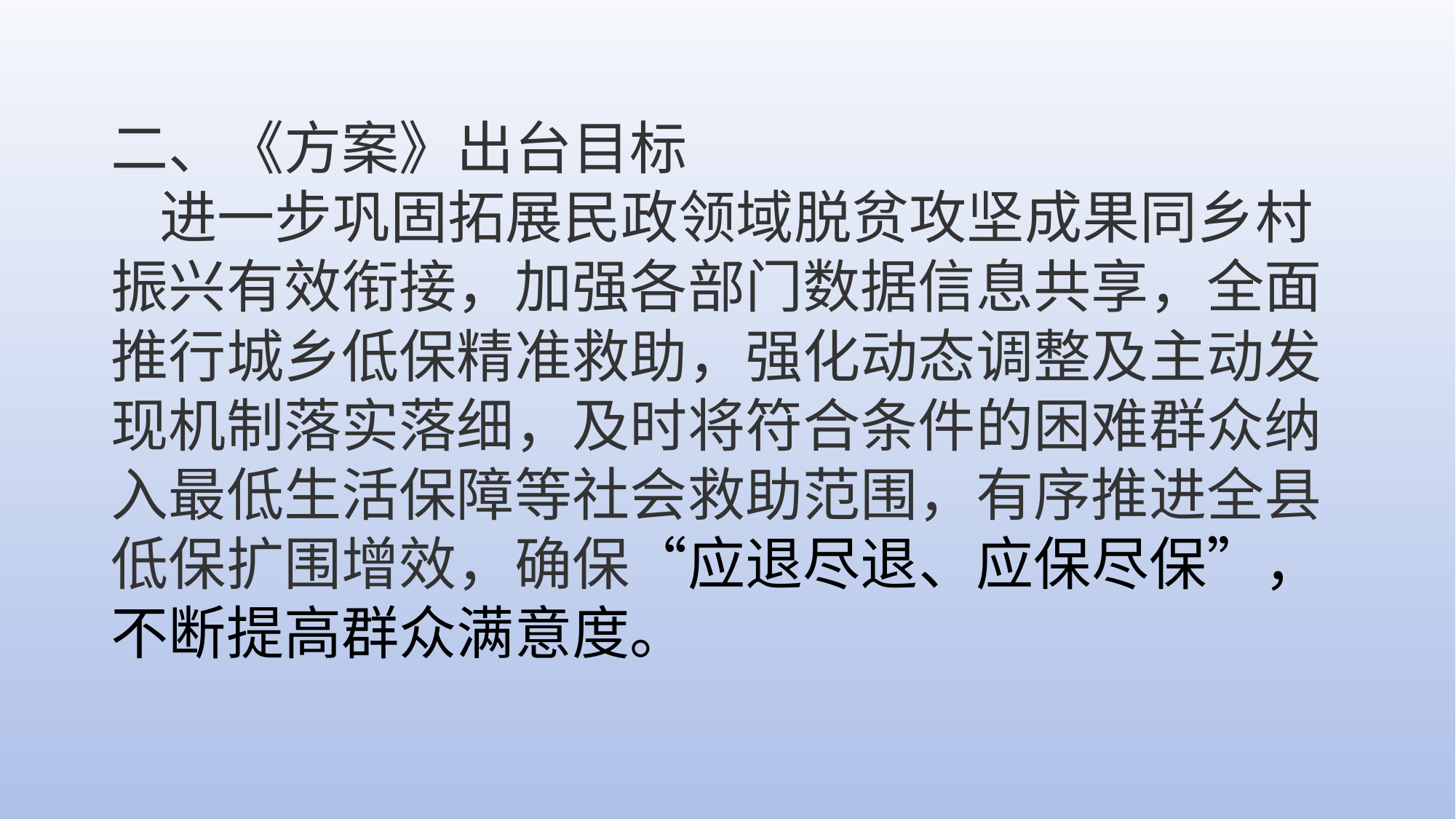

二、《方案》出台目标进一步巩固拓展民政领域脱贫攻坚成果同乡村振兴有效衔接，加强各部门数据信息共享，全面推行城乡低保精准救助，强化动态调整及主动发现机制落实落细，及时将符合条件的困难群众纳入最低生活保障等社会救助范围，有序推进全县低保扩围增效，确保“应退尽退、应保尽保”，不断提高群众满意度。